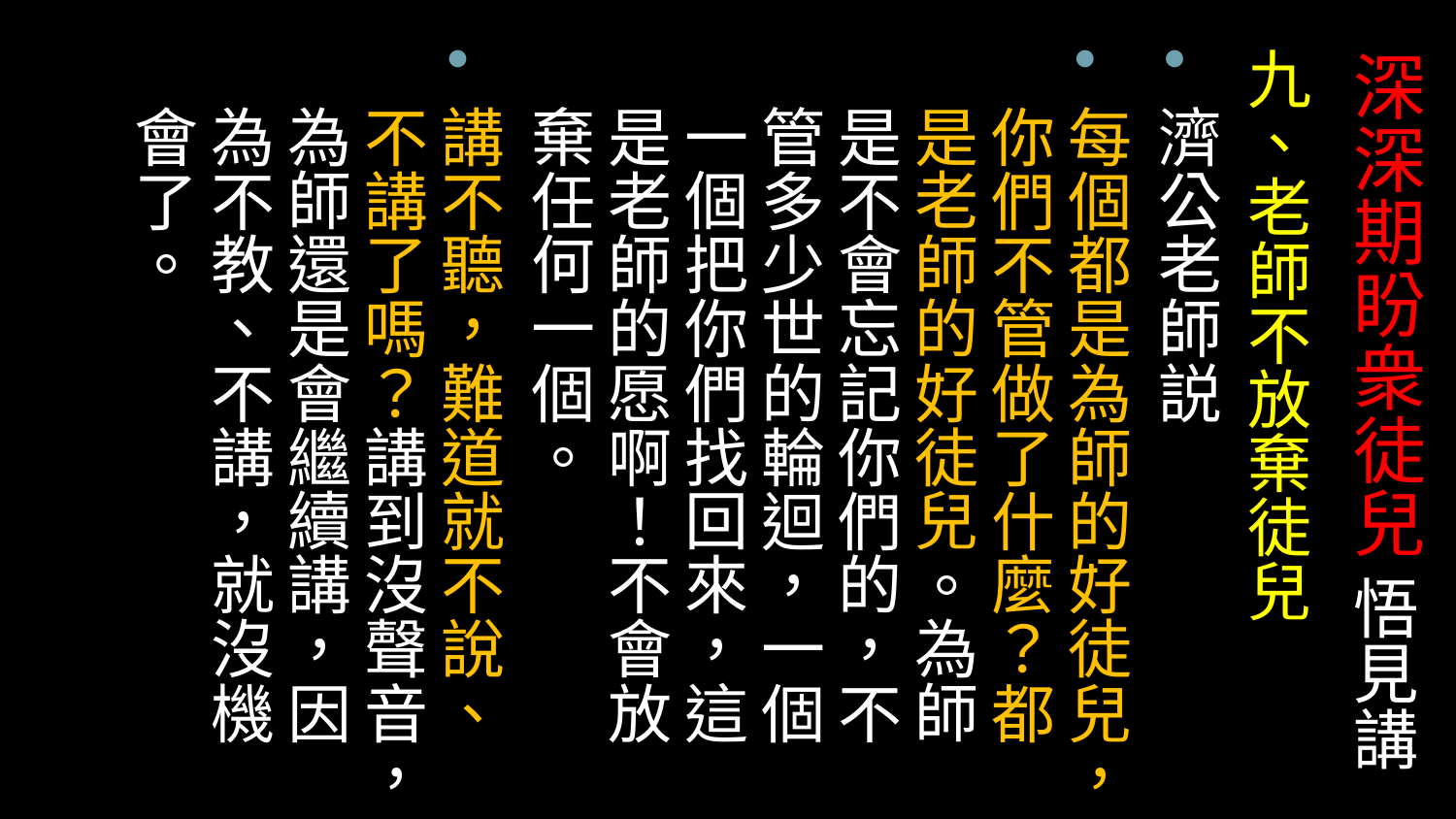

九、老師不放棄徒兒
濟公老師説
每個都是為師的好徒兒，你們不管做了什麼？都是老師的好徒兒。為師是不會忘記你們的，不管多少世的輪迴，一個一個把你們找回來，這是老師的愿啊！不會放棄任何一個。
講不聽，難道就不說、不講了嗎？講到沒聲音，為師還是會繼續講，因為不教、不講，就沒機會了。

# 深深期盼衆徒兒 悟見講